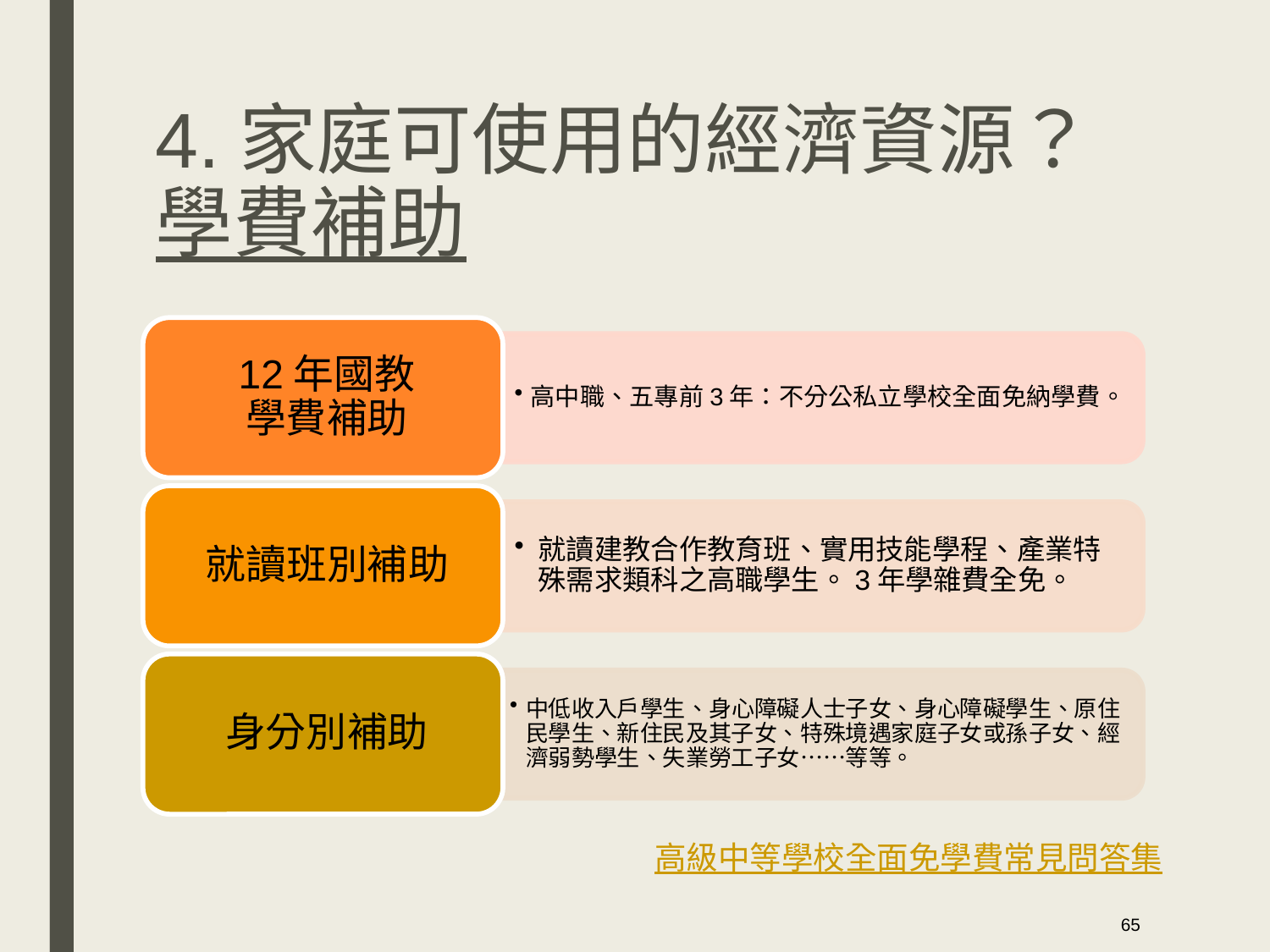

# 4.家庭可使用的經濟資源？ 學費補助
高中職、五專前3年：不分公私立學校全面免納學費。
12年國教
學費補助
就讀建教合作教育班、實用技能學程、產業特殊需求類科之高職學生。3年學雜費全免。
就讀班別補助
中低收入戶學生、身心障礙人士子女、身心障礙學生、原住民學生、新住民及其子女、特殊境遇家庭子女或孫子女、經濟弱勢學生、失業勞工子女……等等。
身分別補助
高級中等學校全面免學費常見問答集
65